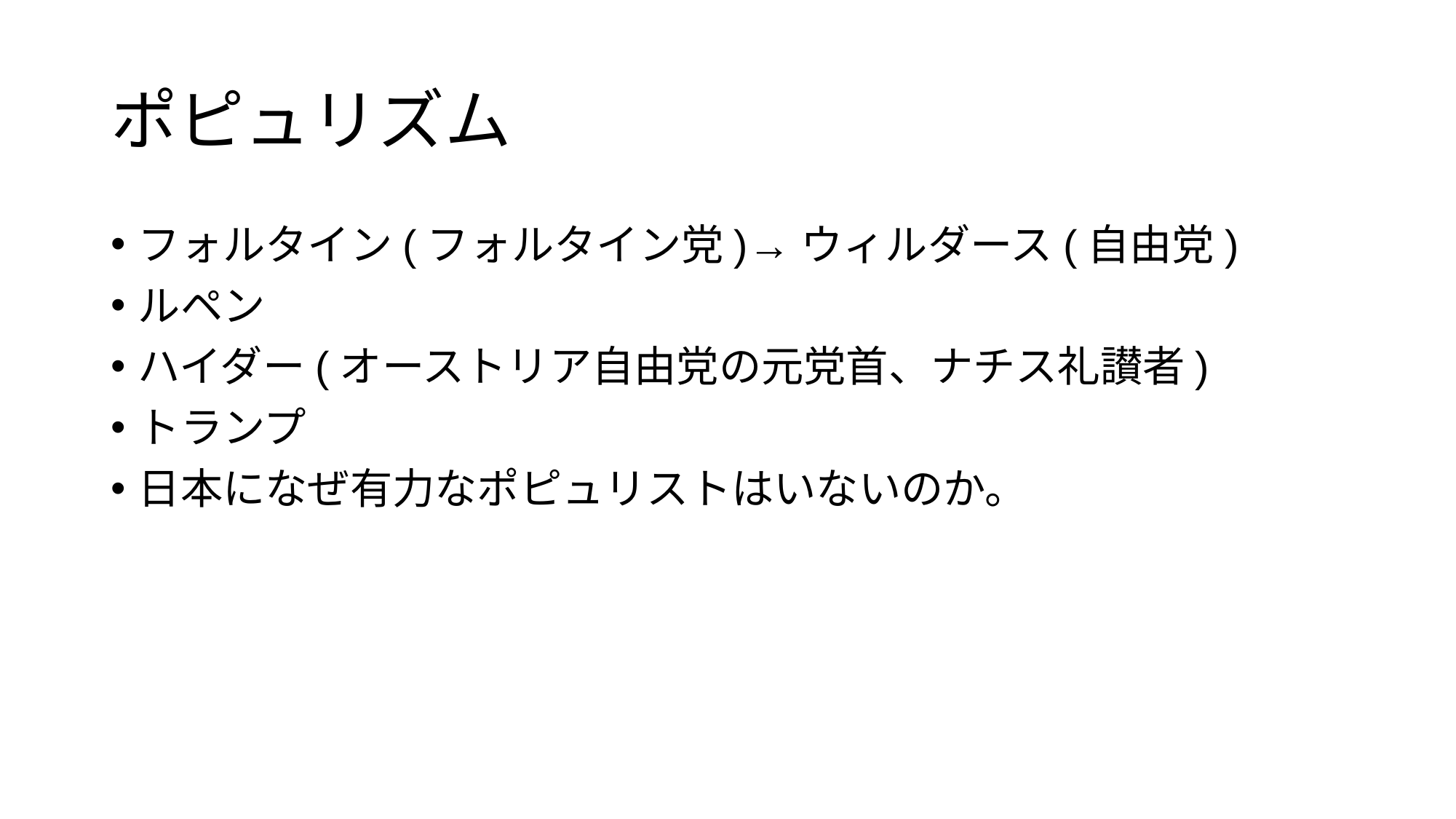

# ポピュリズム
フォルタイン(フォルタイン党)→ウィルダース(自由党)
ルペン
ハイダー(オーストリア自由党の元党首、ナチス礼讃者)
トランプ
日本になぜ有力なポピュリストはいないのか。